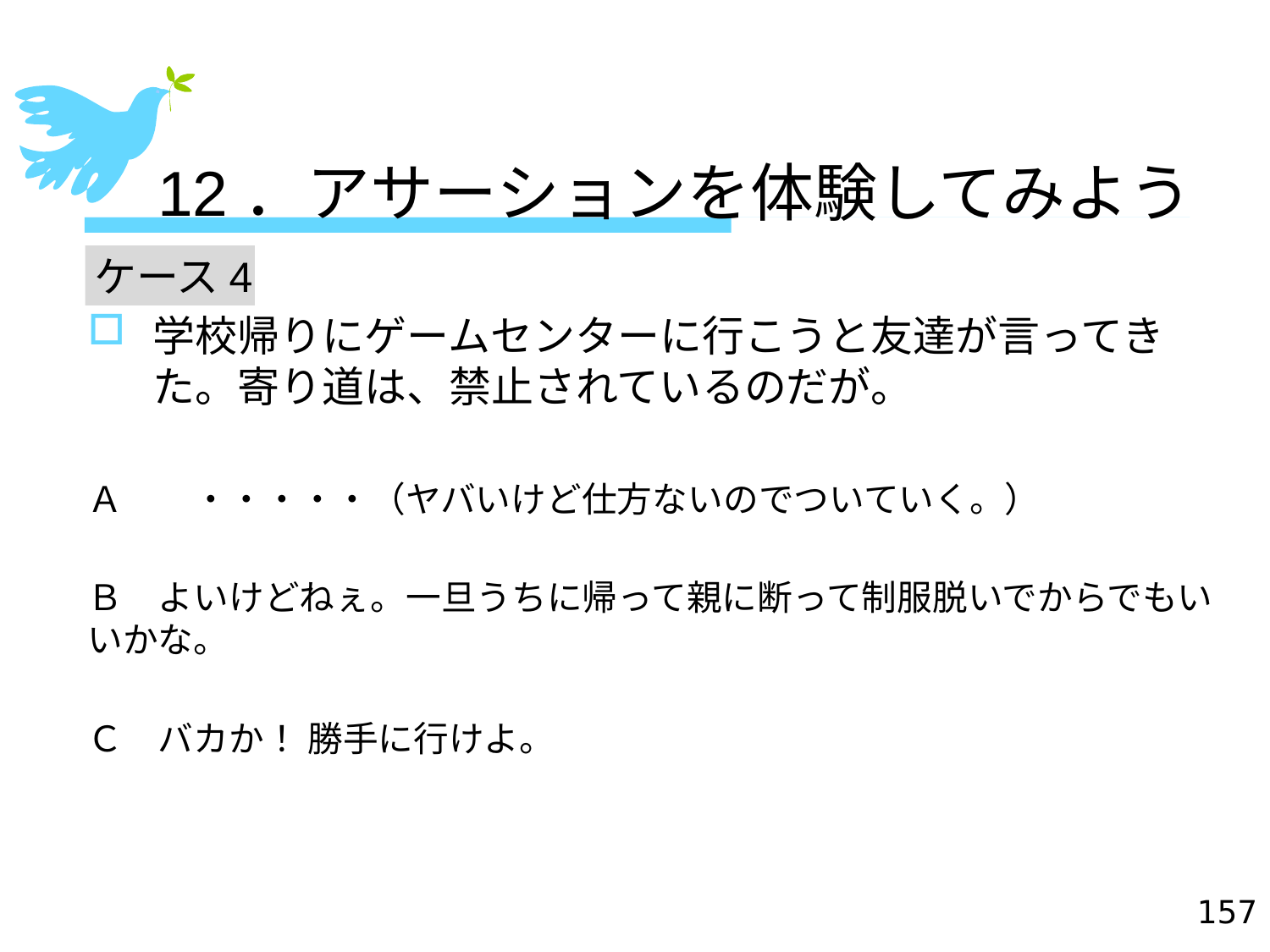

# 12．アサーションを体験してみよう
ケース4
学校帰りにゲームセンターに行こうと友達が言ってきた。寄り道は、禁止されているのだが。

Ａ　　・・・・・（ヤバいけど仕方ないのでついていく。）

Ｂ　よいけどねぇ。一旦うちに帰って親に断って制服脱いでからでもいいかな。

Ｃ　バカか！ 勝手に行けよ。

157